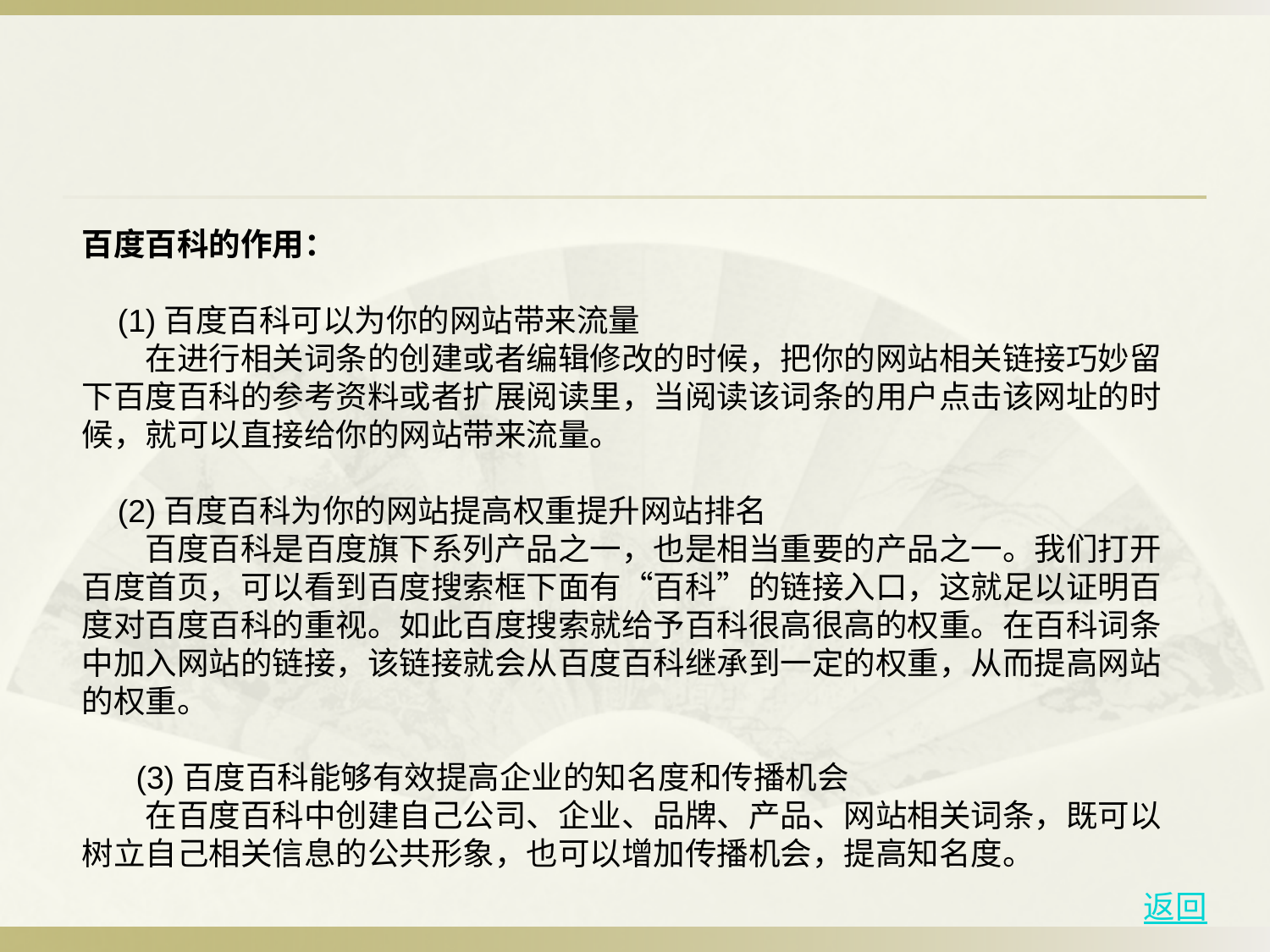

百度百科的作用：

    (1)百度百科可以为你的网站带来流量
　　在进行相关词条的创建或者编辑修改的时候，把你的网站相关链接巧妙留下百度百科的参考资料或者扩展阅读里，当阅读该词条的用户点击该网址的时候，就可以直接给你的网站带来流量。

    (2)百度百科为你的网站提高权重提升网站排名
　　百度百科是百度旗下系列产品之一，也是相当重要的产品之一。我们打开百度首页，可以看到百度搜索框下面有“百科”的链接入口，这就足以证明百度对百度百科的重视。如此百度搜索就给予百科很高很高的权重。在百科词条中加入网站的链接，该链接就会从百度百科继承到一定的权重，从而提高网站的权重。

 　(3)百度百科能够有效提高企业的知名度和传播机会
　　在百度百科中创建自己公司、企业、品牌、产品、网站相关词条，既可以树立自己相关信息的公共形象，也可以增加传播机会，提高知名度。
返回